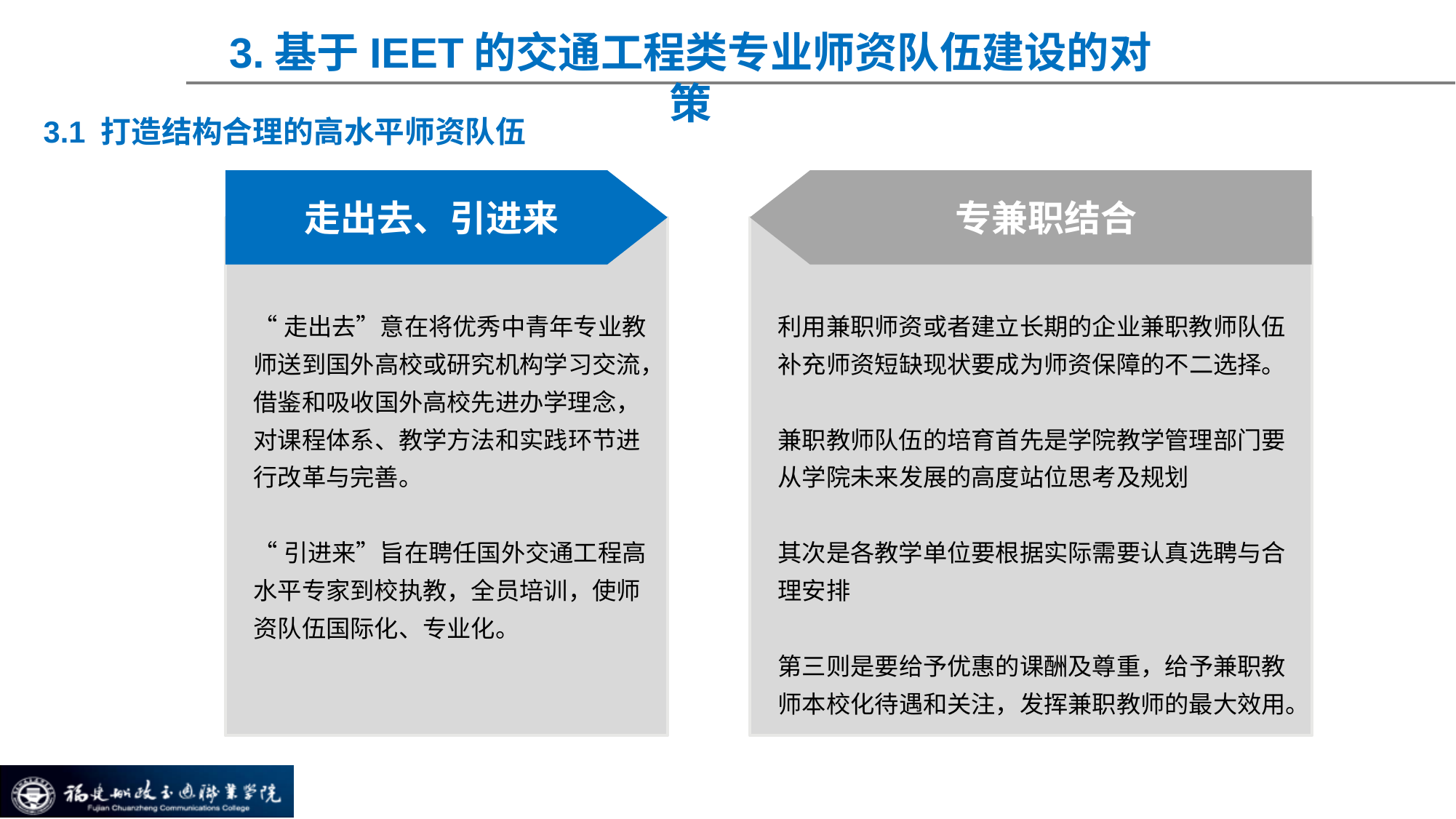

3.基于IEET的交通工程类专业师资队伍建设的对策
3.1 打造结构合理的高水平师资队伍
走出去、引进来
专兼职结合

“走出去”意在将优秀中青年专业教师送到国外高校或研究机构学习交流，借鉴和吸收国外高校先进办学理念，对课程体系、教学方法和实践环节进行改革与完善。

“引进来”旨在聘任国外交通工程高水平专家到校执教，全员培训，使师资队伍国际化、专业化。
利用兼职师资或者建立长期的企业兼职教师队伍补充师资短缺现状要成为师资保障的不二选择。

兼职教师队伍的培育首先是学院教学管理部门要从学院未来发展的高度站位思考及规划

其次是各教学单位要根据实际需要认真选聘与合理安排

第三则是要给予优惠的课酬及尊重，给予兼职教师本校化待遇和关注，发挥兼职教师的最大效用。